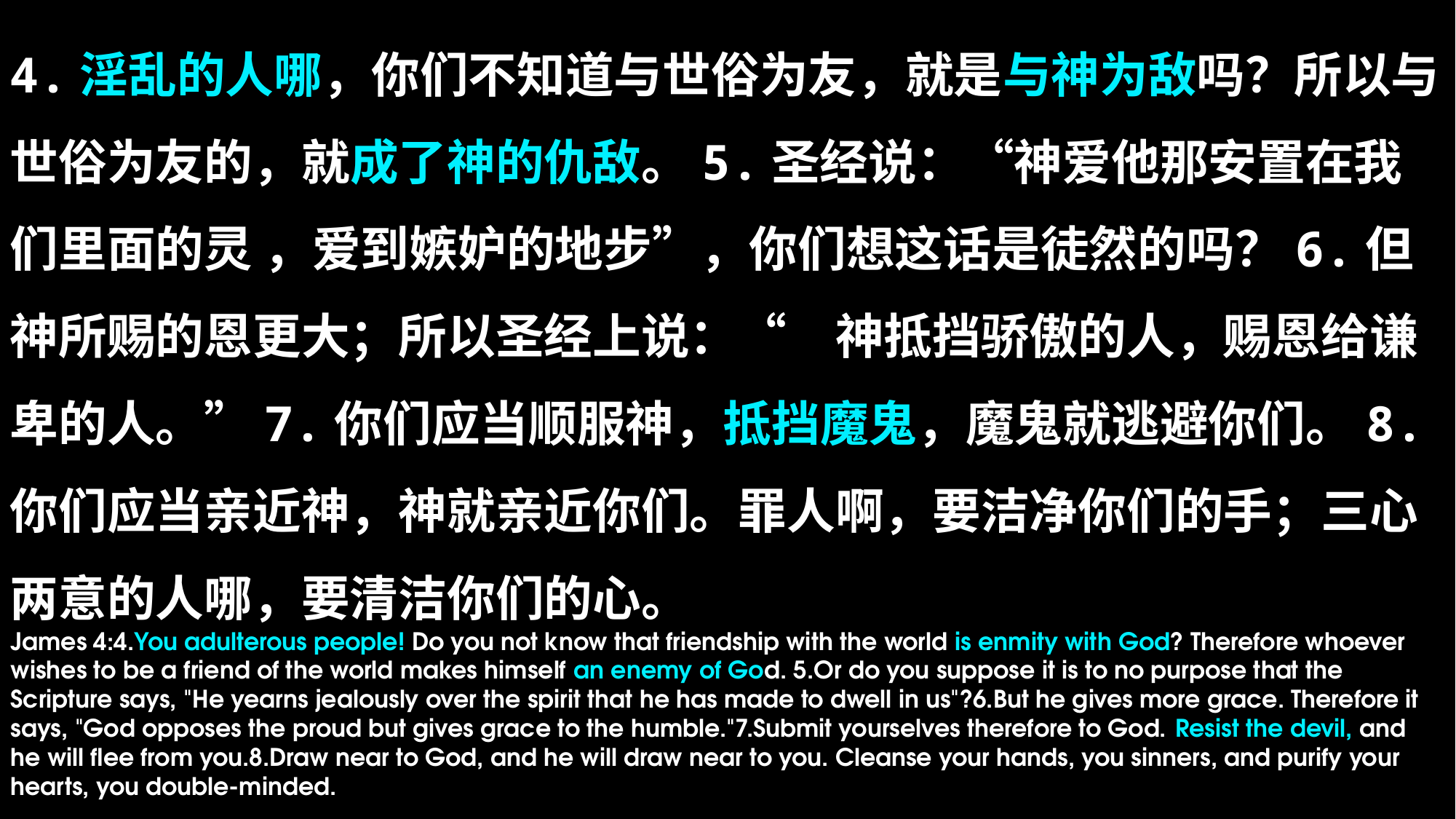

4.淫乱的人哪，你们不知道与世俗为友，就是与神为敌吗？所以与世俗为友的，就成了神的仇敌。5.圣经说：“神爱他那安置在我们里面的灵 ，爱到嫉妒的地步”，你们想这话是徒然的吗？6.但神所赐的恩更大；所以圣经上说：“　神抵挡骄傲的人，赐恩给谦卑的人。”7.你们应当顺服神，抵挡魔鬼，魔鬼就逃避你们。8.你们应当亲近神，神就亲近你们。罪人啊，要洁净你们的手；三心两意的人哪，要清洁你们的心。
James 4:4.You adulterous people! Do you not know that friendship with the world is enmity with God? Therefore whoever wishes to be a friend of the world makes himself an enemy of God. 5.Or do you suppose it is to no purpose that the Scripture says, "He yearns jealously over the spirit that he has made to dwell in us"?6.But he gives more grace. Therefore it says, "God opposes the proud but gives grace to the humble."7.Submit yourselves therefore to God. Resist the devil, and he will flee from you.8.Draw near to God, and he will draw near to you. Cleanse your hands, you sinners, and purify your hearts, you double-minded.